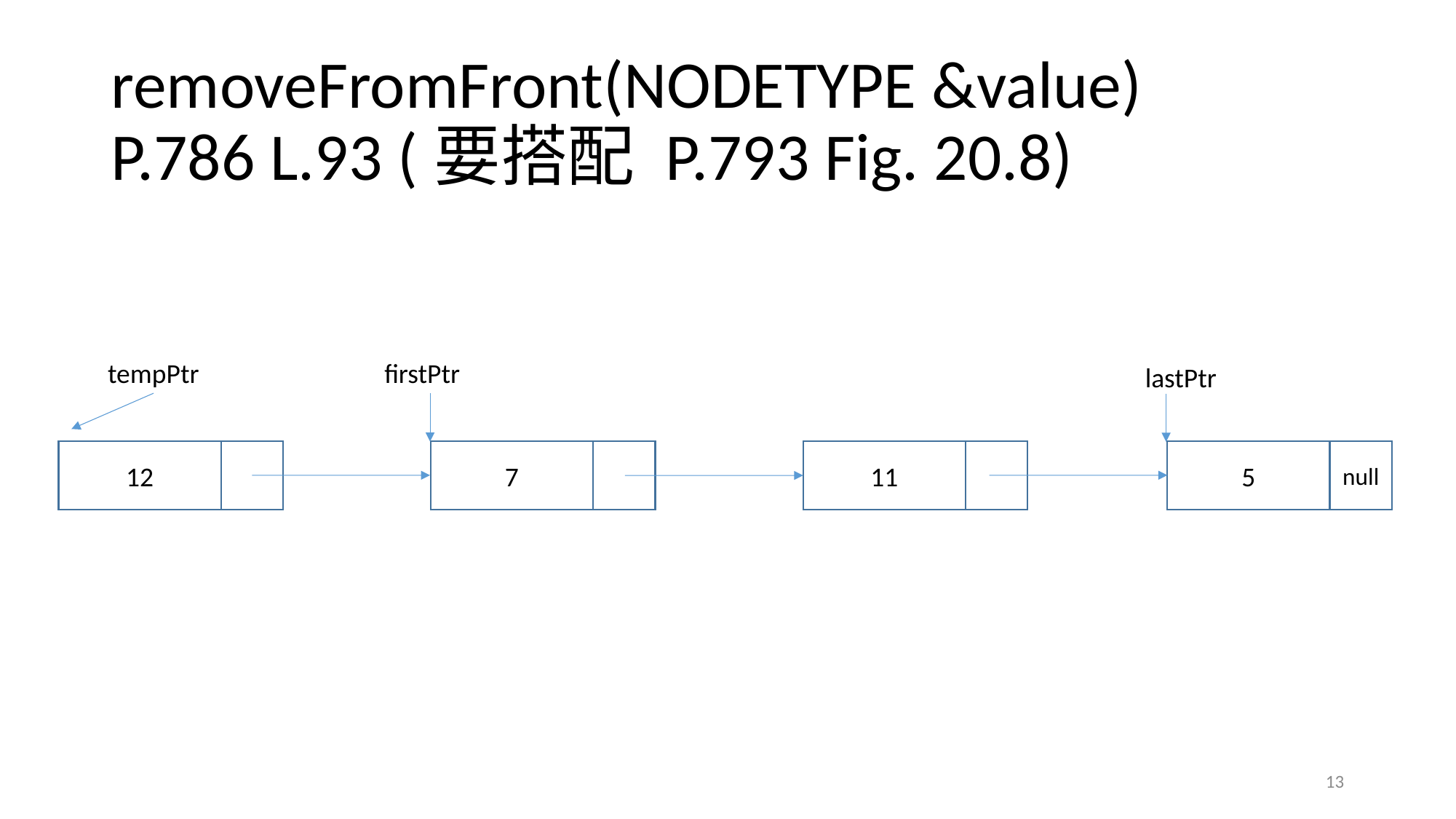

# removeFromFront(NODETYPE &value) P.786 L.93 (要搭配 P.793 Fig. 20.8)
tempPtr
firstPtr
lastPtr
12

7

11

5
null
13